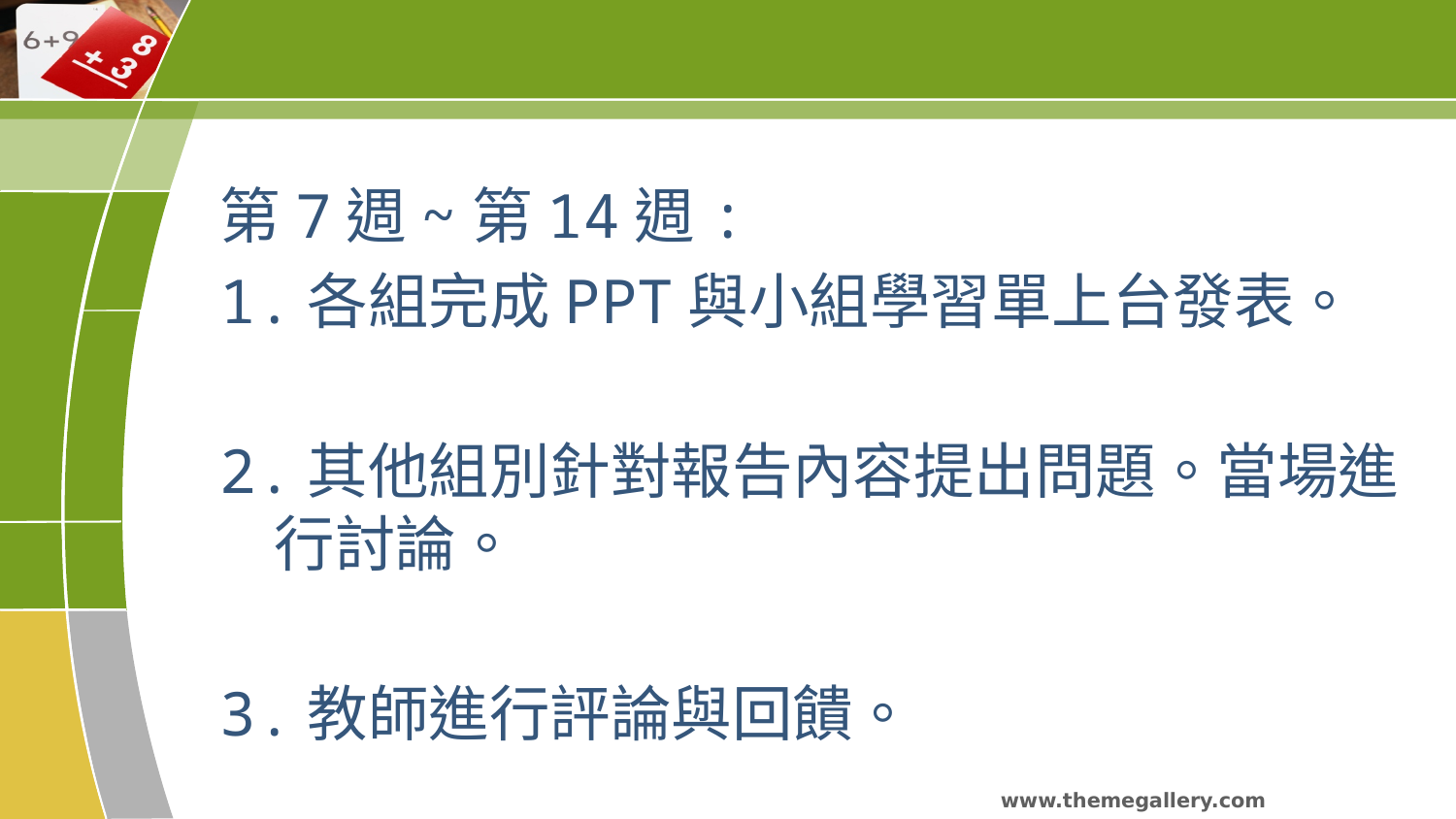

#
第7週~第14週:
1.各組完成PPT與小組學習單上台發表。

2.其他組別針對報告內容提出問題。當場進行討論。

3.教師進行評論與回饋。
www.themegallery.com